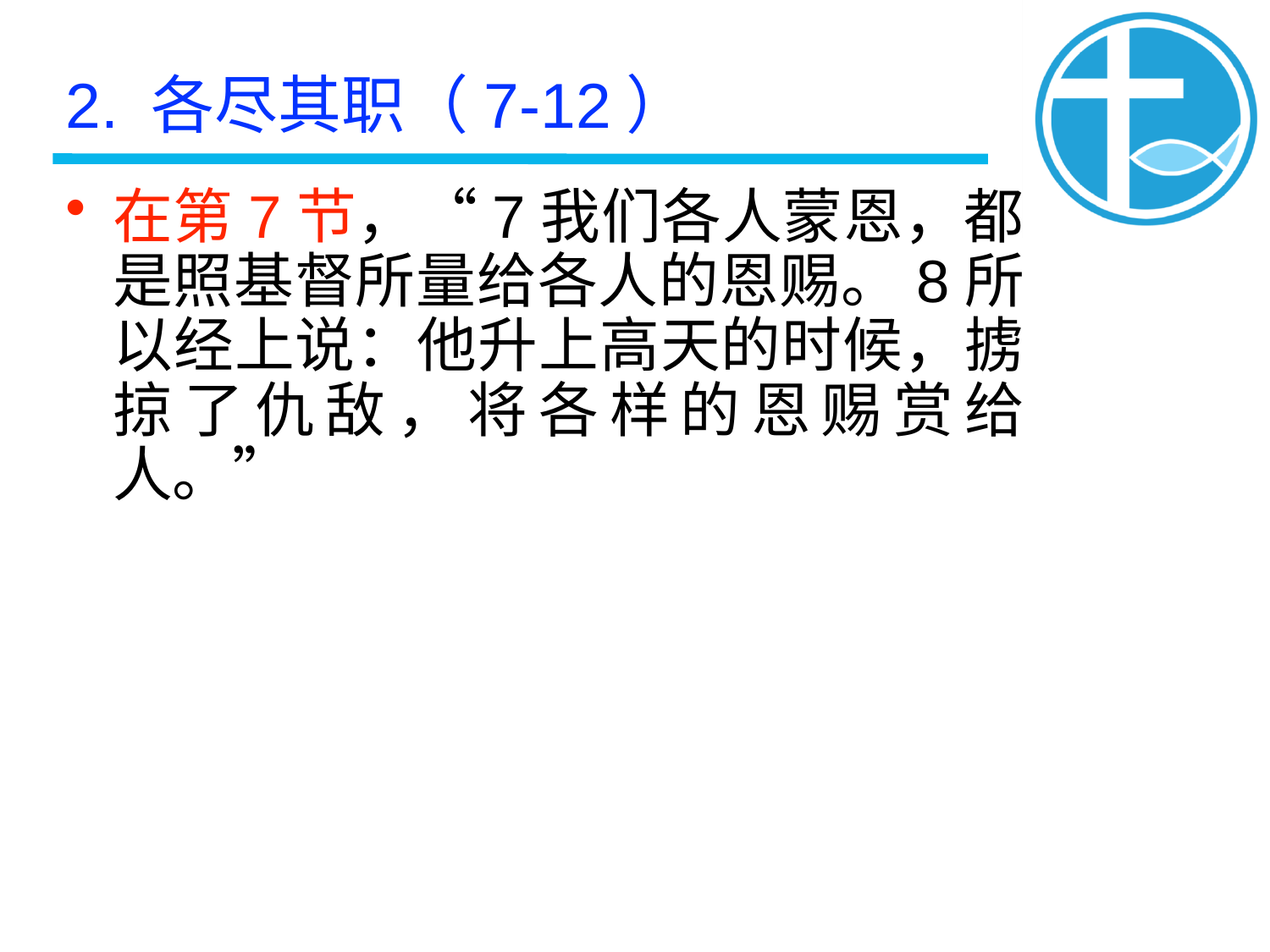

2. 各尽其职（7-12）
在第7节，“7我们各人蒙恩，都是照基督所量给各人的恩赐。8所以经上说：他升上高天的时候，掳掠了仇敌，将各样的恩赐赏给人。”